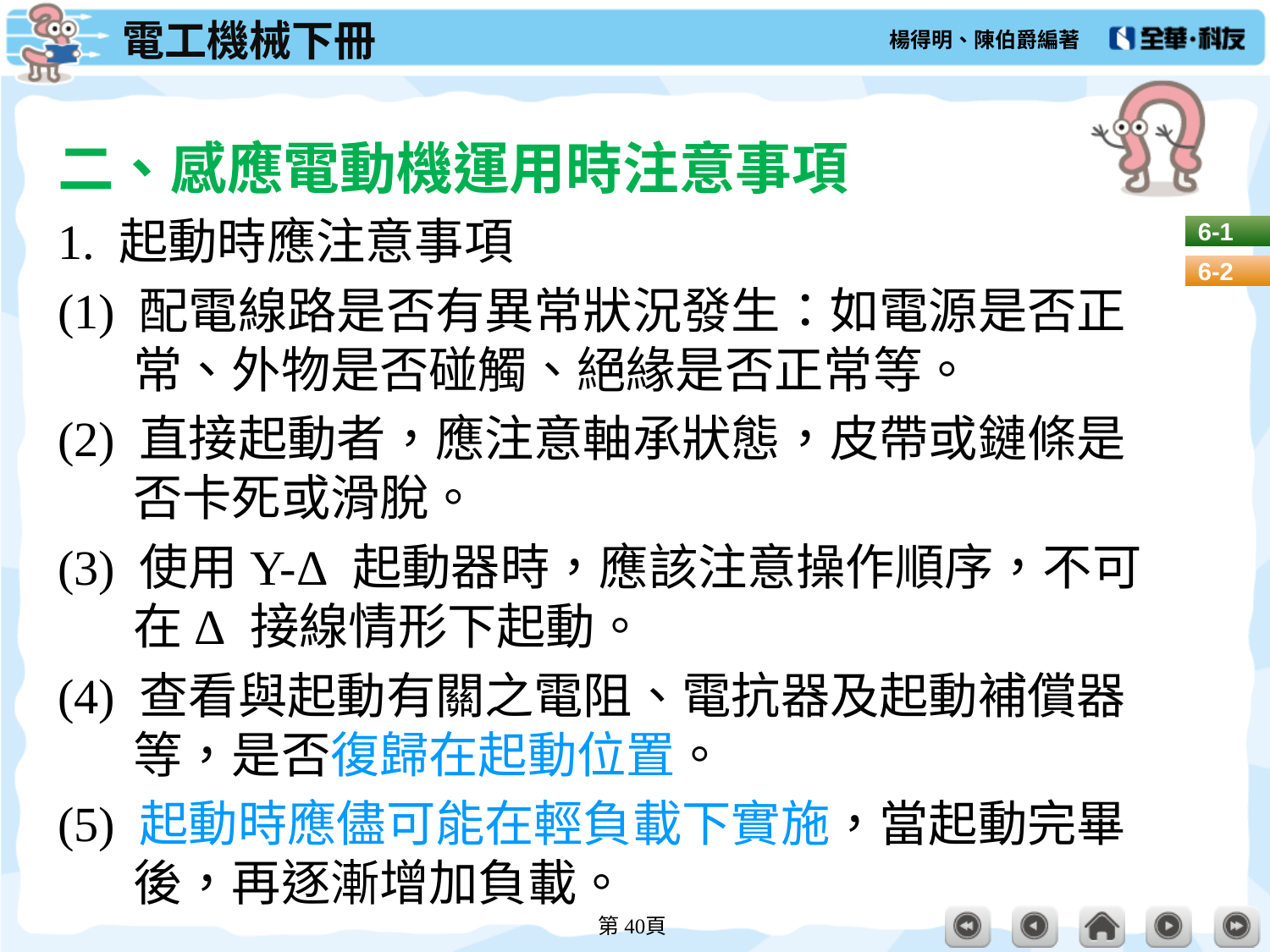

二、感應電動機運用時注意事項
1. 起動時應注意事項
(1) 配電線路是否有異常狀況發生：如電源是否正常、外物是否碰觸、絕緣是否正常等。
(2) 直接起動者，應注意軸承狀態，皮帶或鏈條是否卡死或滑脫。
(3) 使用Y-Δ 起動器時，應該注意操作順序，不可在Δ 接線情形下起動。
(4) 查看與起動有關之電阻、電抗器及起動補償器等，是否復歸在起動位置。
(5) 起動時應儘可能在輕負載下實施，當起動完畢後，再逐漸增加負載。